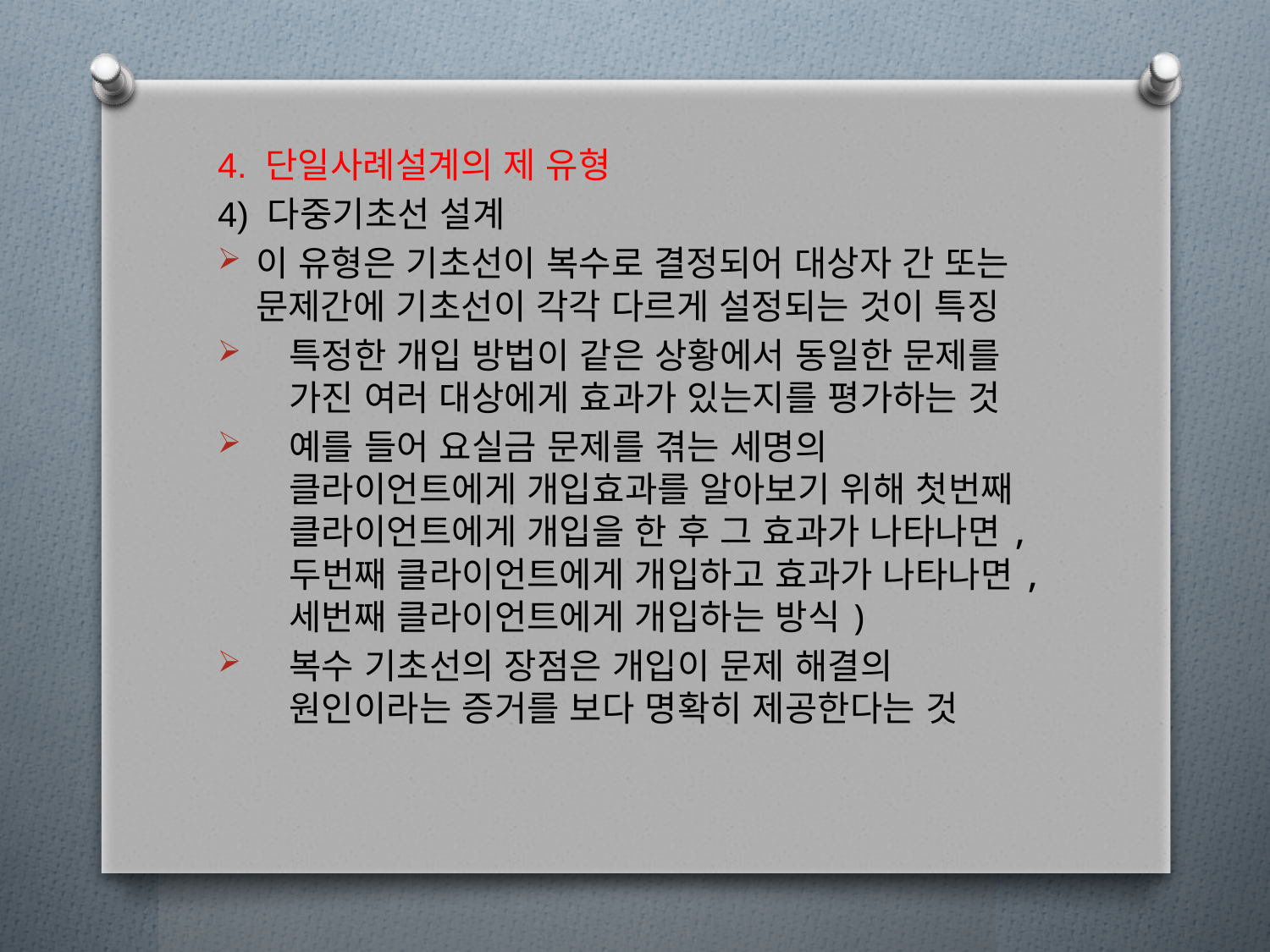

4. 단일사례설계의 제 유형
4) 다중기초선 설계
이 유형은 기초선이 복수로 결정되어 대상자 간 또는 문제간에 기초선이 각각 다르게 설정되는 것이 특징
특정한 개입 방법이 같은 상황에서 동일한 문제를 가진 여러 대상에게 효과가 있는지를 평가하는 것
예를 들어 요실금 문제를 겪는 세명의 클라이언트에게 개입효과를 알아보기 위해 첫번째 클라이언트에게 개입을 한 후 그 효과가 나타나면, 두번째 클라이언트에게 개입하고 효과가 나타나면, 세번째 클라이언트에게 개입하는 방식)
복수 기초선의 장점은 개입이 문제 해결의 원인이라는 증거를 보다 명확히 제공한다는 것